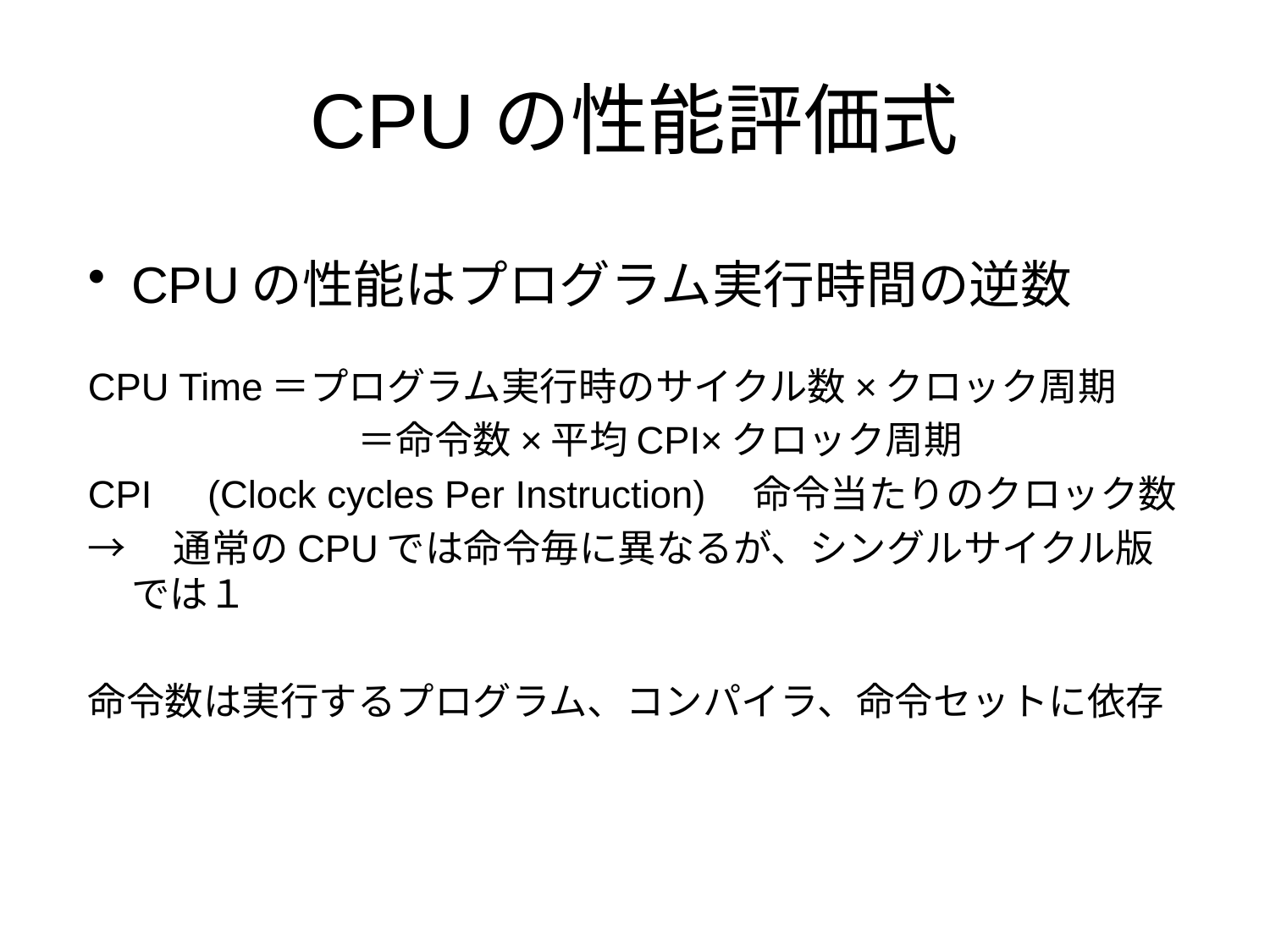

# CPUの性能評価式
CPUの性能はプログラム実行時間の逆数

CPU Time＝プログラム実行時のサイクル数×クロック周期
　　　　　　　＝命令数×平均CPI×クロック周期
CPI　(Clock cycles Per Instruction)　命令当たりのクロック数
→　通常のCPUでは命令毎に異なるが、シングルサイクル版では１

命令数は実行するプログラム、コンパイラ、命令セットに依存